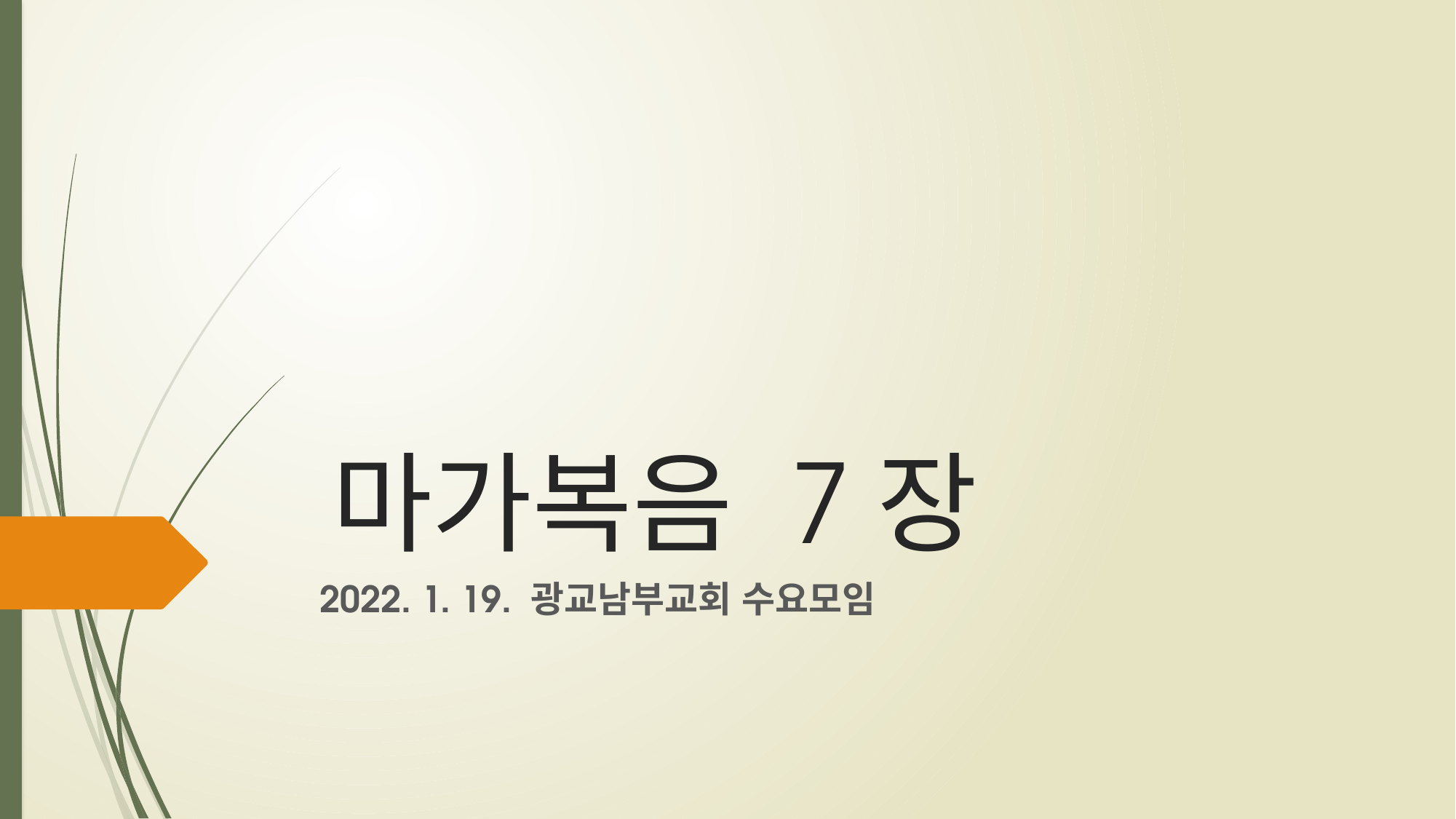

# 마가복음 7장
2022. 1. 19. 광교남부교회 수요모임